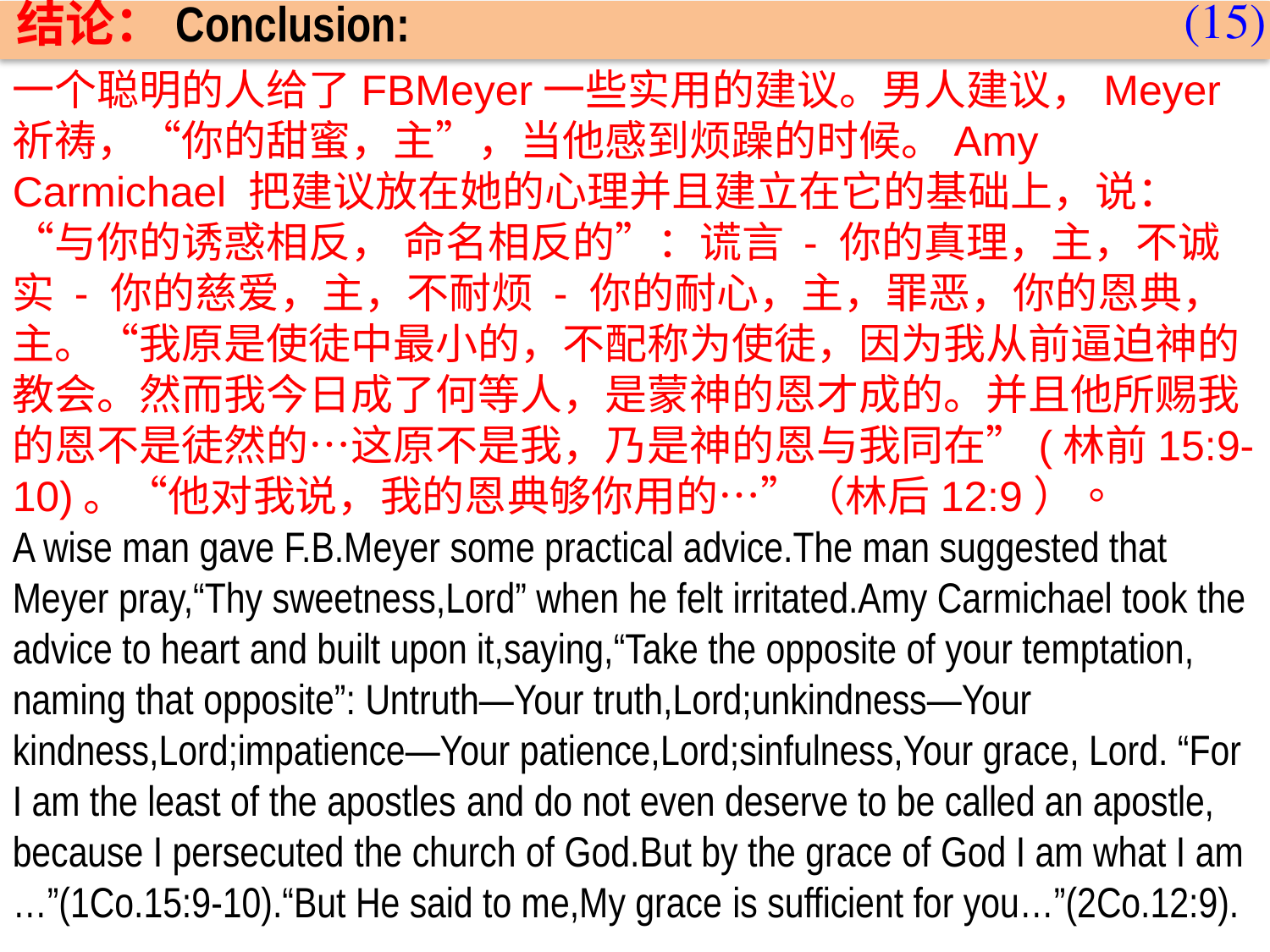

(15)
结论：Conclusion:

一个聪明的人给了FBMeyer一些实用的建议。男人建议，Meyer祈祷，“你的甜蜜，主”，当他感到烦躁的时候。Amy Carmichael 把建议放在她的心理并且建立在它的基础上，说：“与你的诱惑相反， 命名相反的”：谎言 - 你的真理，主，不诚实 - 你的慈爱，主，不耐烦 - 你的耐心，主，罪恶，你的恩典，主。“我原是使徒中最小的，不配称为使徒，因为我从前逼迫神的教会。然而我今日成了何等人，是蒙神的恩才成的。并且他所赐我的恩不是徒然的…这原不是我，乃是神的恩与我同在”(林前15:9-10)。“他对我说，我的恩典够你用的…”（林后12:9）。
A wise man gave F.B.Meyer some practical advice.The man suggested that Meyer pray,“Thy sweetness,Lord” when he felt irritated.Amy Carmichael took the advice to heart and built upon it,saying,“Take the opposite of your temptation, naming that opposite”: Untruth—Your truth,Lord;unkindness—Your kindness,Lord;impatience—Your patience,Lord;sinfulness,Your grace, Lord. “For I am the least of the apostles and do not even deserve to be called an apostle, because I persecuted the church of God.But by the grace of God I am what I am …”(1Co.15:9-10).“But He said to me,My grace is sufficient for you…”(2Co.12:9).